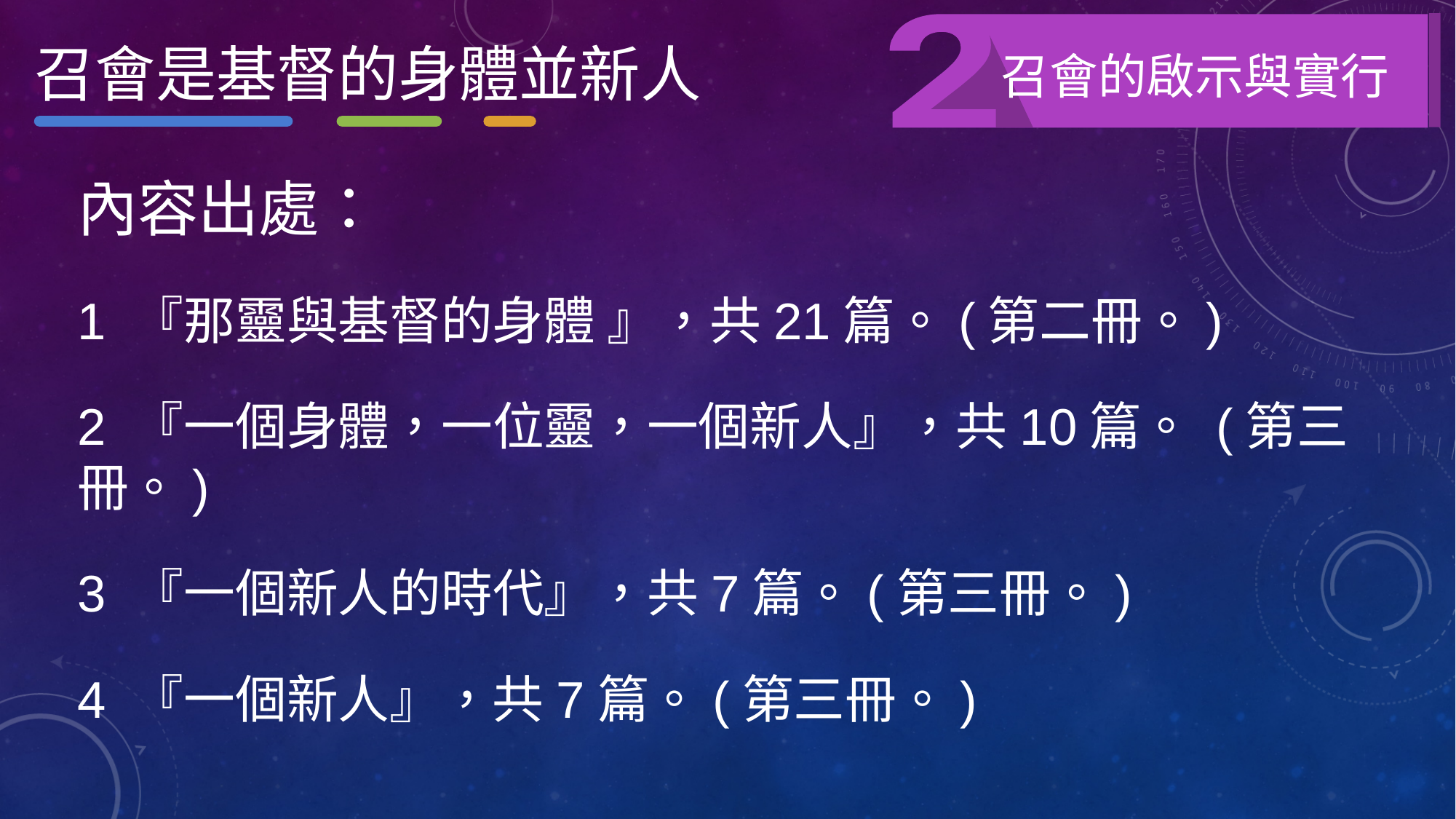

召會的啟示與實行
召會是基督的身體並新人

內容出處：
1 『那靈與基督的身體 』，共21篇。(第二冊。)
2 『一個身體，一位靈，一個新人』，共10篇。 (第三冊。)
3 『一個新人的時代』，共7篇。(第三冊。)
4 『一個新人』，共7篇。(第三冊。)